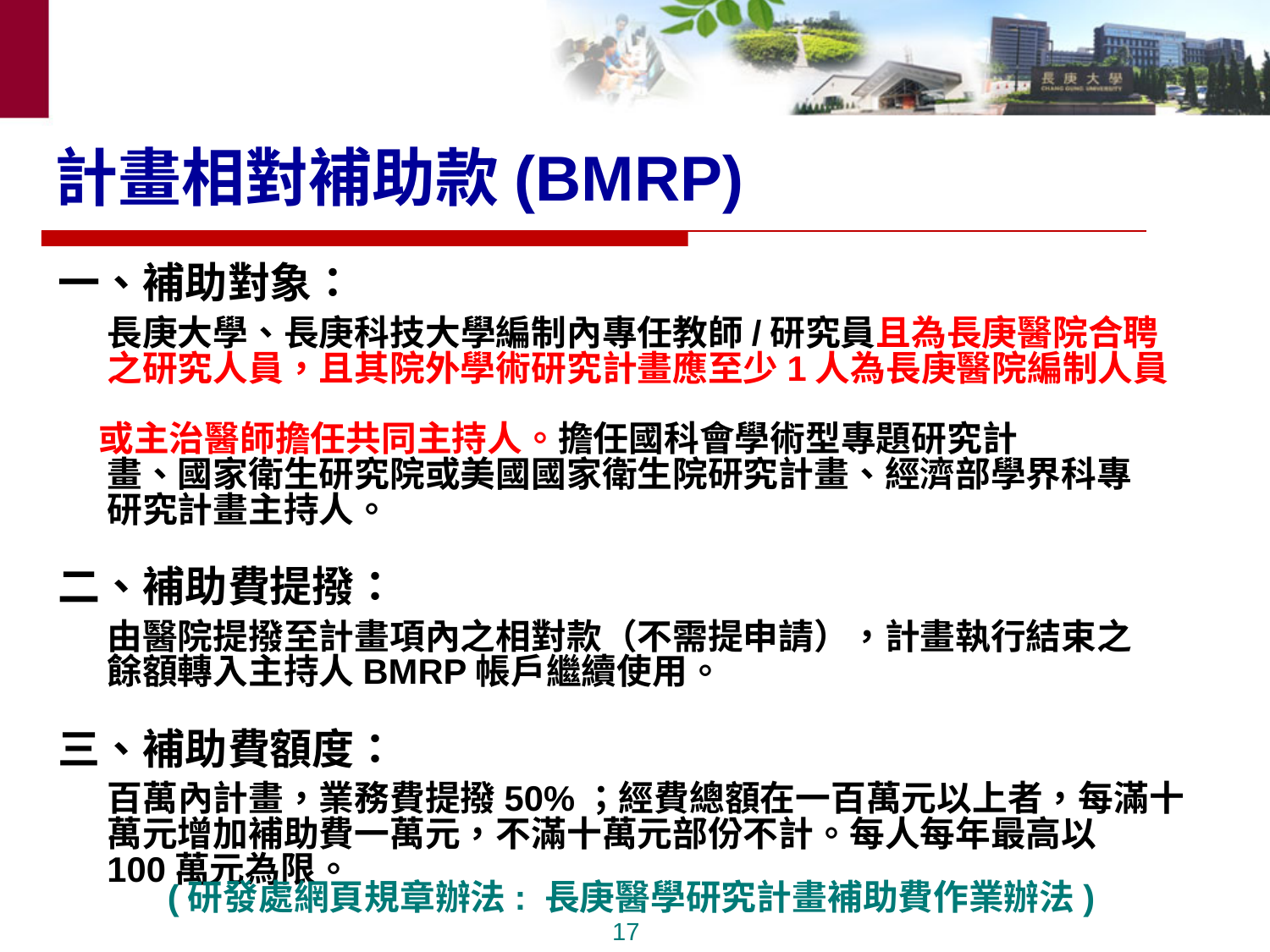

# 計畫相對補助款(BMRP)
一、補助對象：
     長庚大學、長庚科技大學編制內專任教師/研究員且為長庚醫院合聘
     之研究人員，且其院外學術研究計畫應至少1人為長庚醫院編制人員
     或主治醫師擔任共同主持人。擔任國科會學術型專題研究計
     畫、國家衛生研究院或美國國家衛生院研究計畫、經濟部學界科專
     研究計畫主持人。

二、補助費提撥：
     由醫院提撥至計畫項內之相對款（不需提申請），計畫執行結束之
     餘額轉入主持人BMRP帳戶繼續使用。

三、補助費額度：
     百萬內計畫，業務費提撥50%；經費總額在一百萬元以上者，每滿十
     萬元增加補助費一萬元，不滿十萬元部份不計。每人每年最高以
     100萬元為限。

(研發處網頁規章辦法: 長庚醫學研究計畫補助費作業辦法)
17